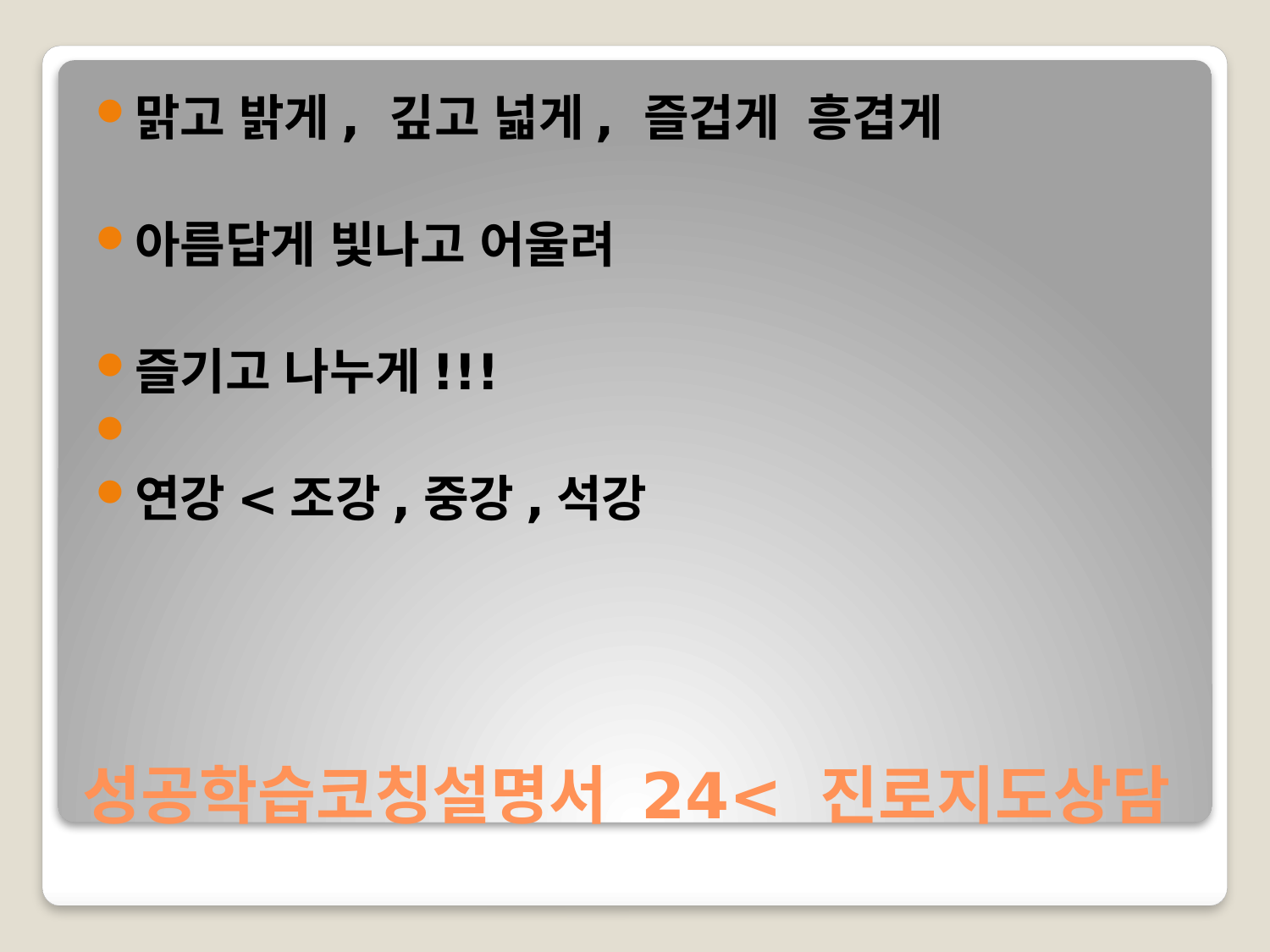

맑고 밝게, 깊고 넓게, 즐겁게  흥겹게

아름답게 빛나고 어울려

즐기고 나누게!!!

연강<조강,중강,석강

# 성공학습코칭설명서 24< 진로지도상담